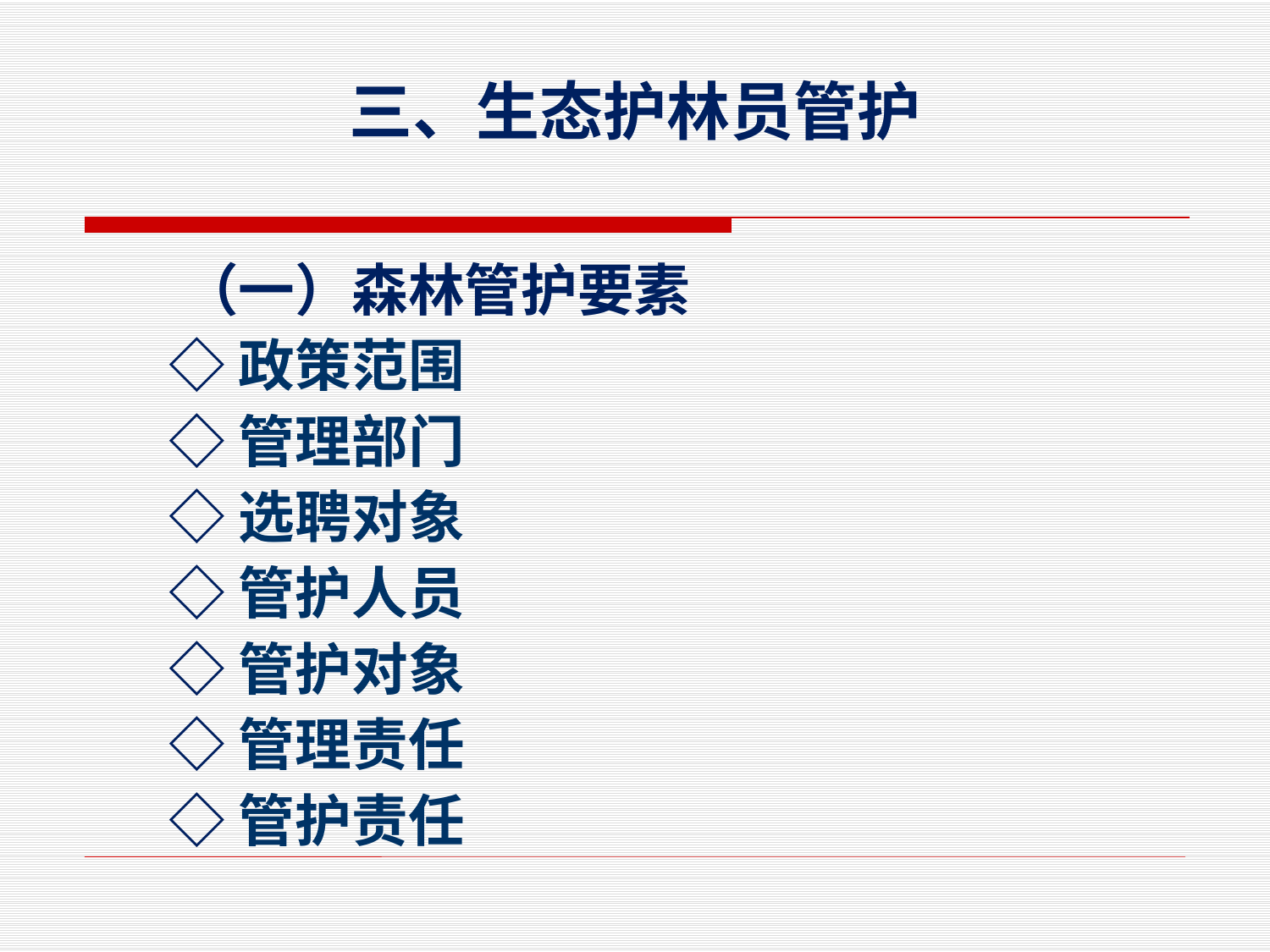

# 三、生态护林员管护
      （一）森林管护要素
      ◇政策范围
      ◇管理部门
      ◇选聘对象
      ◇管护人员
      ◇管护对象
      ◇管理责任
      ◇管护责任